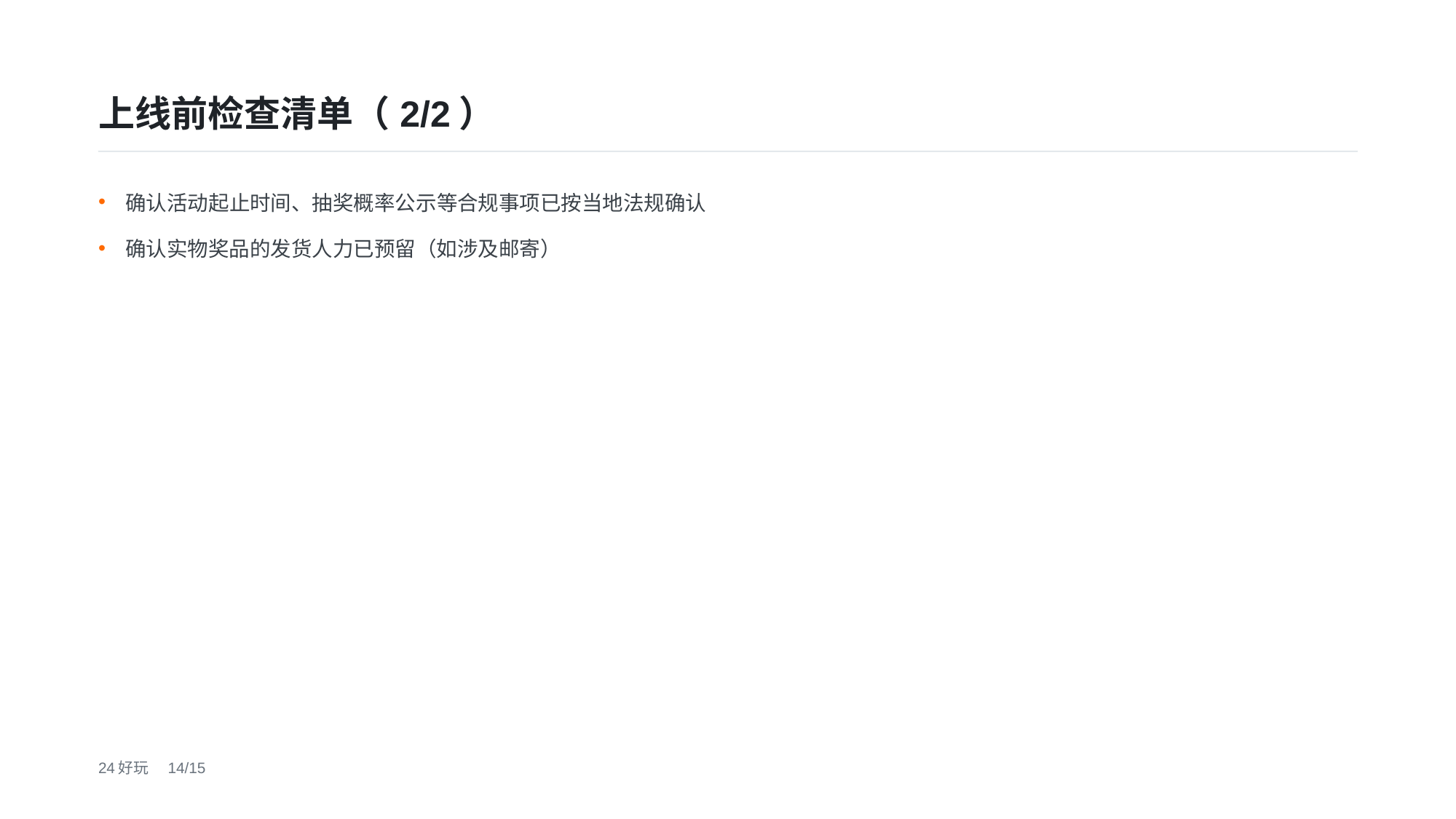

上线前检查清单（2/2）

确认活动起止时间、抽奖概率公示等合规事项已按当地法规确认
确认实物奖品的发货人力已预留（如涉及邮寄）
24好玩　14/15